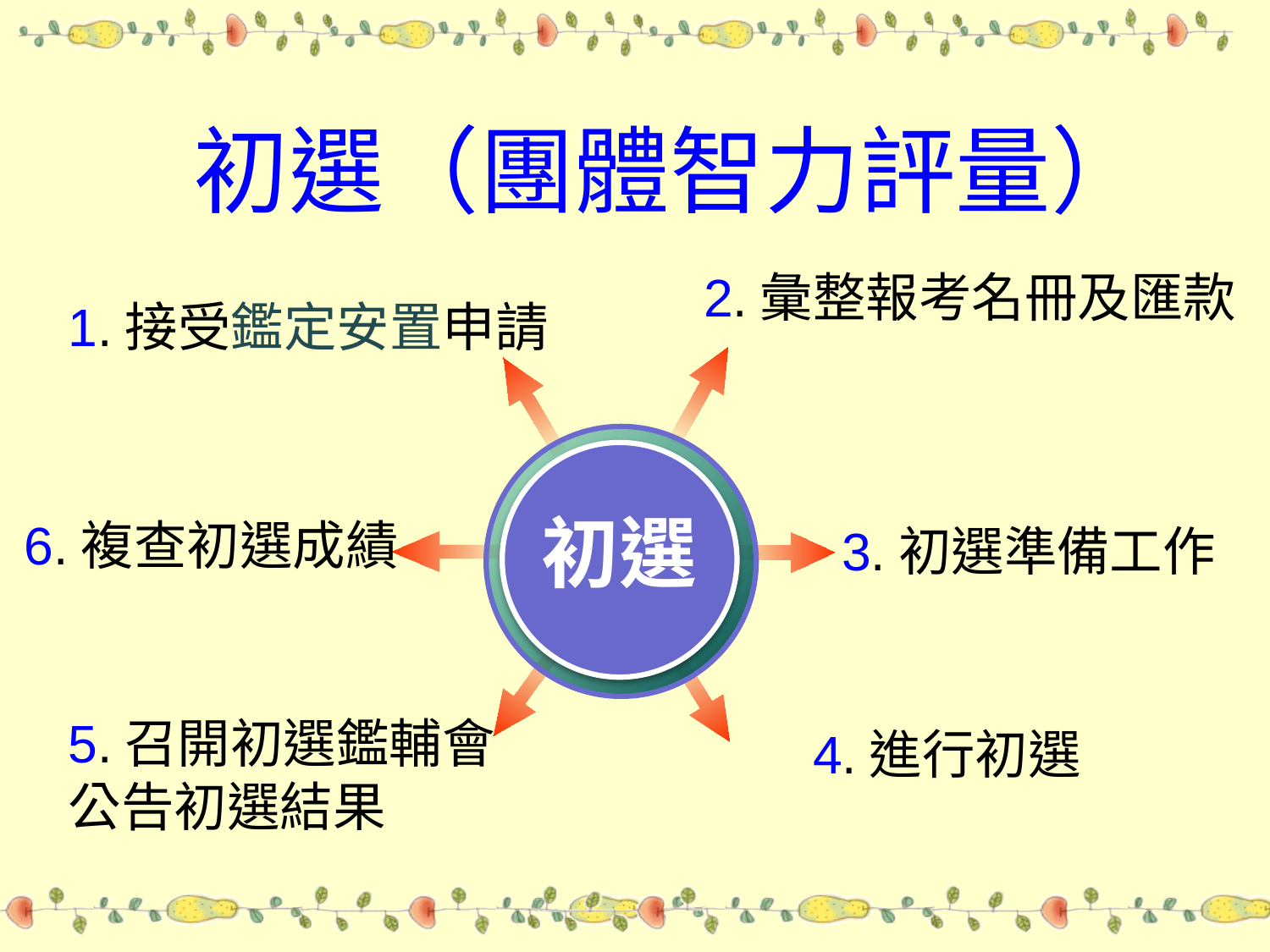

# 初選（團體智力評量）
2.彙整報考名冊及匯款
1.接受鑑定安置申請

初選
6.複查初選成績
3.初選準備工作

5.召開初選鑑輔會
公告初選結果
4.進行初選